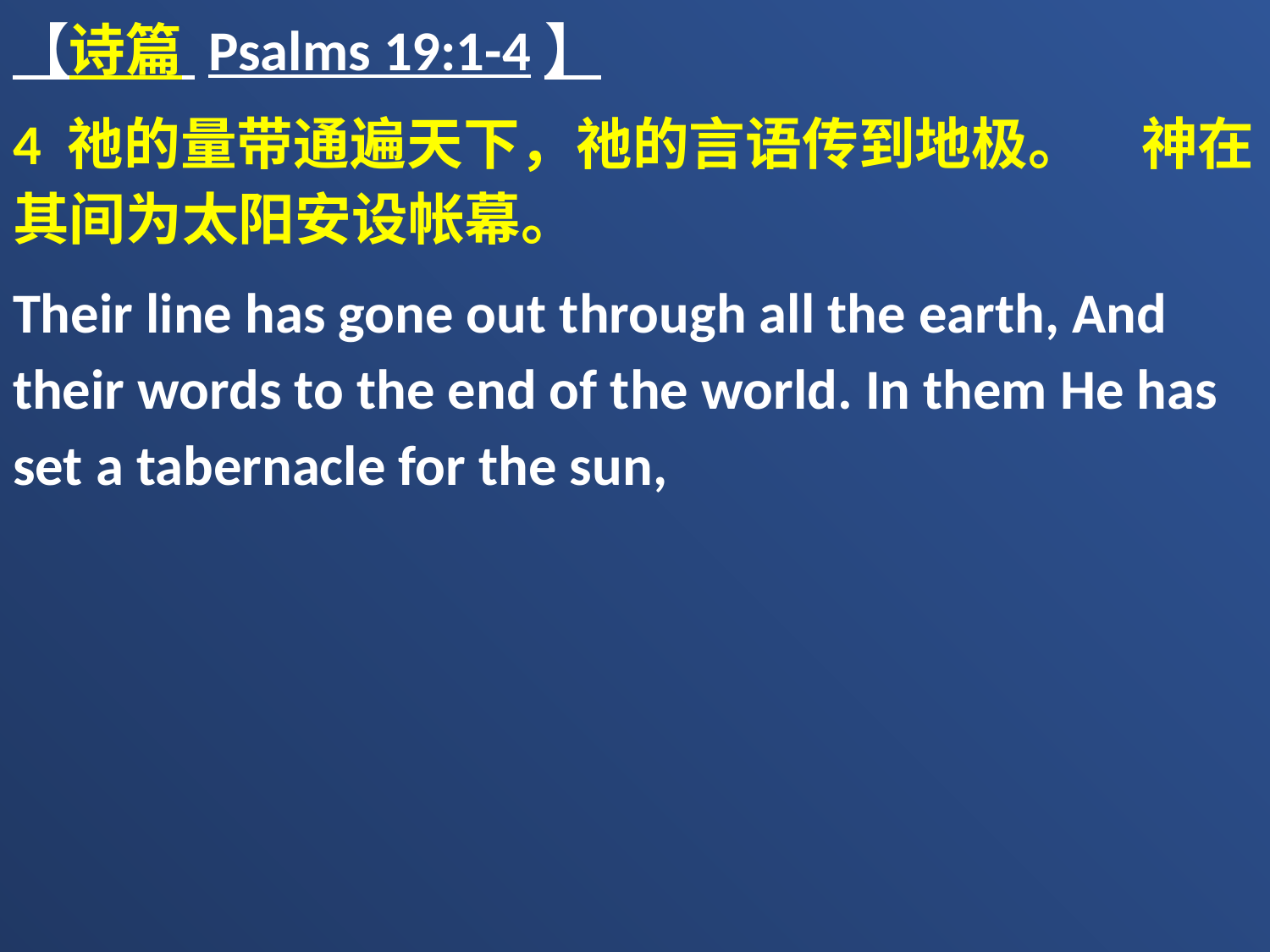

【诗篇 Psalms 19:1-4】
4 祂的量带通遍天下，祂的言语传到地极。　神在其间为太阳安设帐幕。
Their line has gone out through all the earth, And their words to the end of the world. In them He has set a tabernacle for the sun,